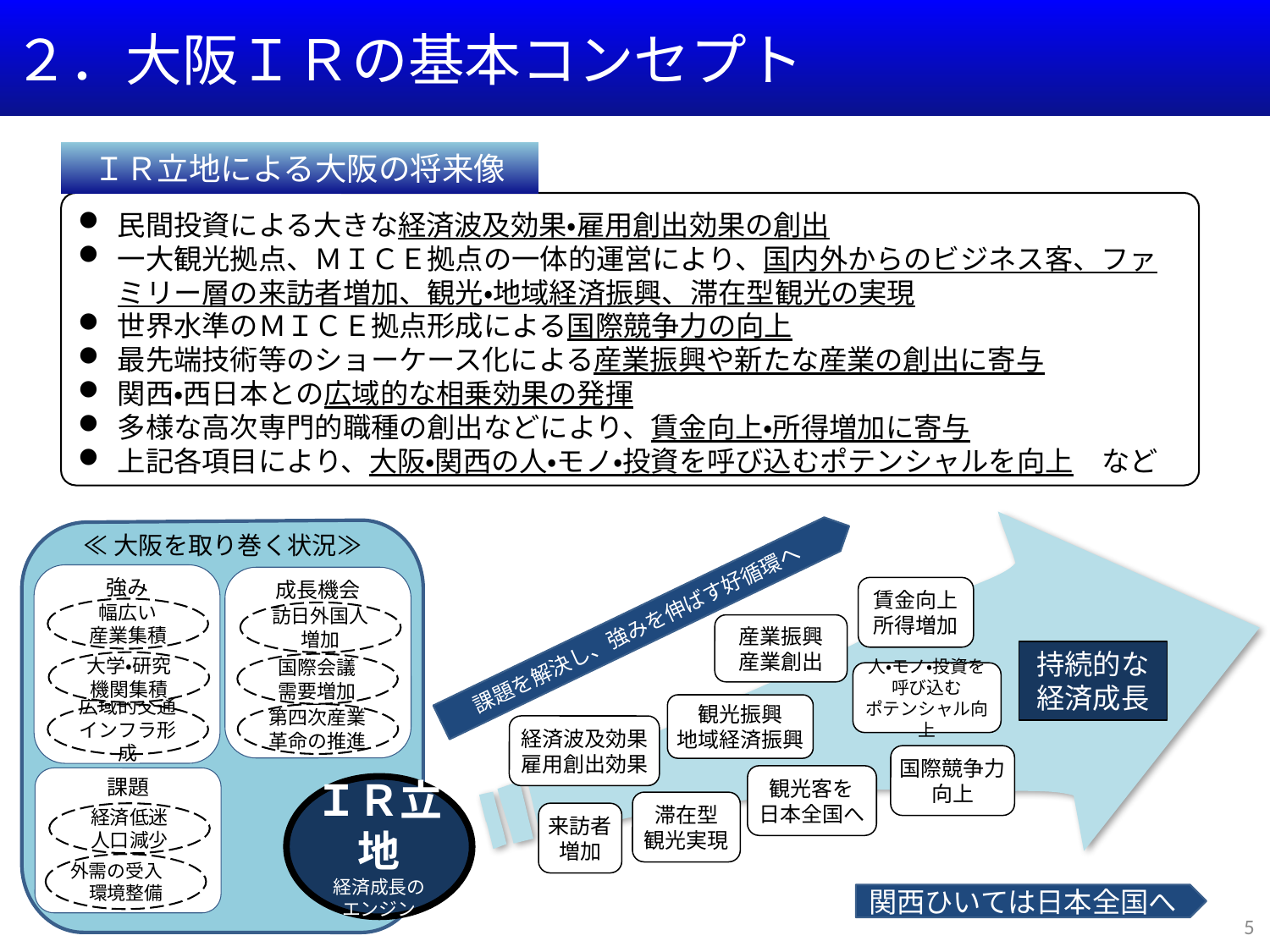

２．大阪ＩＲの基本コンセプト
ＩＲ立地による大阪の将来像
民間投資による大きな経済波及効果・雇用創出効果の創出
一大観光拠点、ＭＩＣＥ拠点の一体的運営により、国内外からのビジネス客、ファミリー層の来訪者増加、観光・地域経済振興、滞在型観光の実現
世界水準のＭＩＣＥ拠点形成による国際競争力の向上
最先端技術等のショーケース化による産業振興や新たな産業の創出に寄与
関西・西日本との広域的な相乗効果の発揮
多様な高次専門的職種の創出などにより、賃金向上・所得増加に寄与
上記各項目により、大阪・関西の人・モノ・投資を呼び込むポテンシャルを向上　など
≪大阪を取り巻く状況≫

強み
成長機会
賃金向上
所得増加
幅広い
産業集積
訪日外国人増加
課題を解決し、強みを伸ばす好循環へ
産業振興
産業創出
持続的な
経済成長
大学・研究
機関集積
国際会議
需要増加
人・モノ・投資を呼び込む
ポテンシャル向上
観光振興
地域経済振興
第四次産業革命の推進
広域的交通
インフラ形成
経済波及効果
雇用創出効果
国際競争力
向上
観光客を
日本全国へ
課題
ＩＲ立地
経済成長の
エンジン
滞在型
観光実現
来訪者
増加
経済低迷
人口減少
外需の受入　環境整備
関西ひいては日本全国へ
5